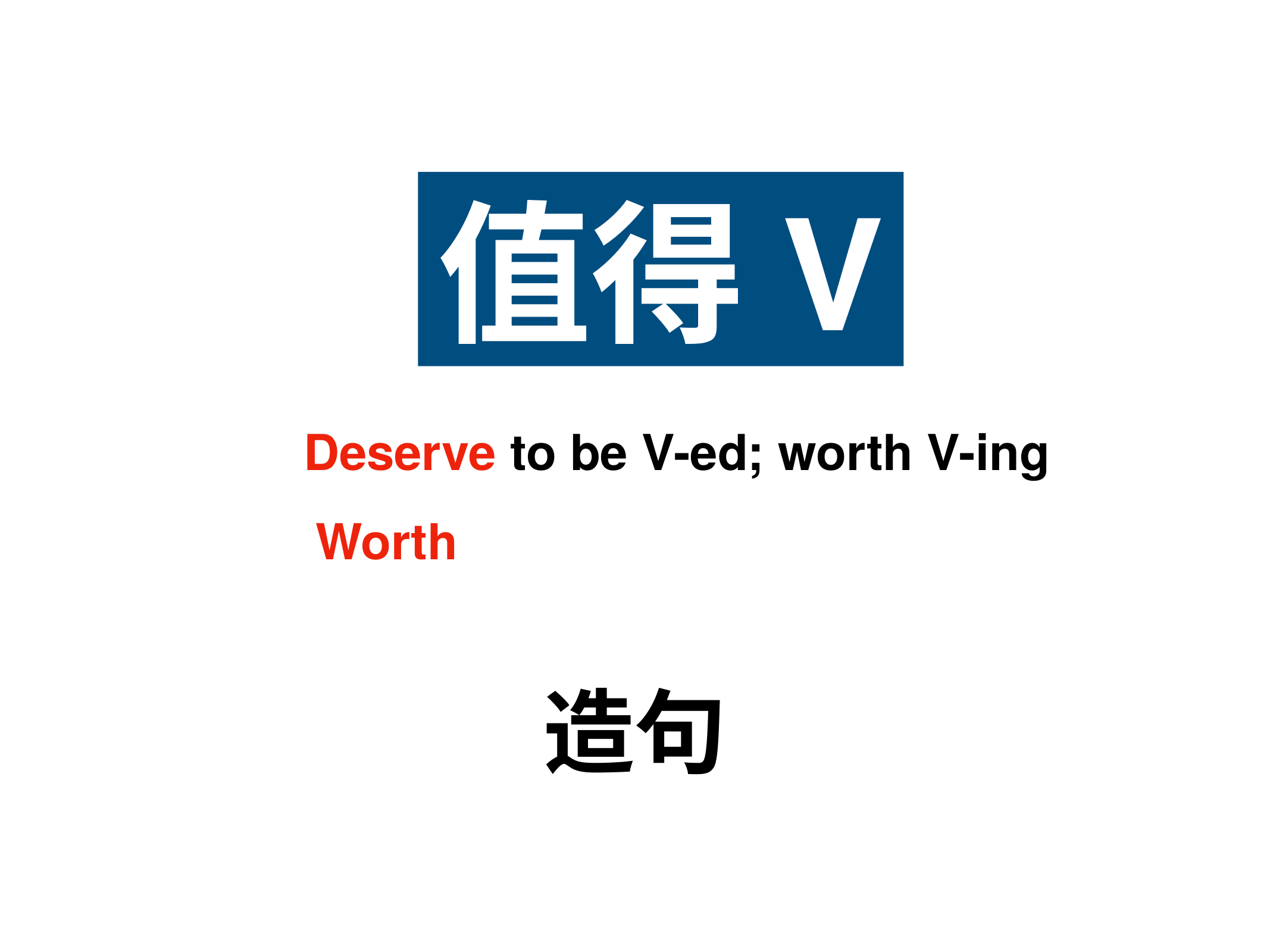

值得V
Deserve to be V-ed; worth V-ing
Worth
造句